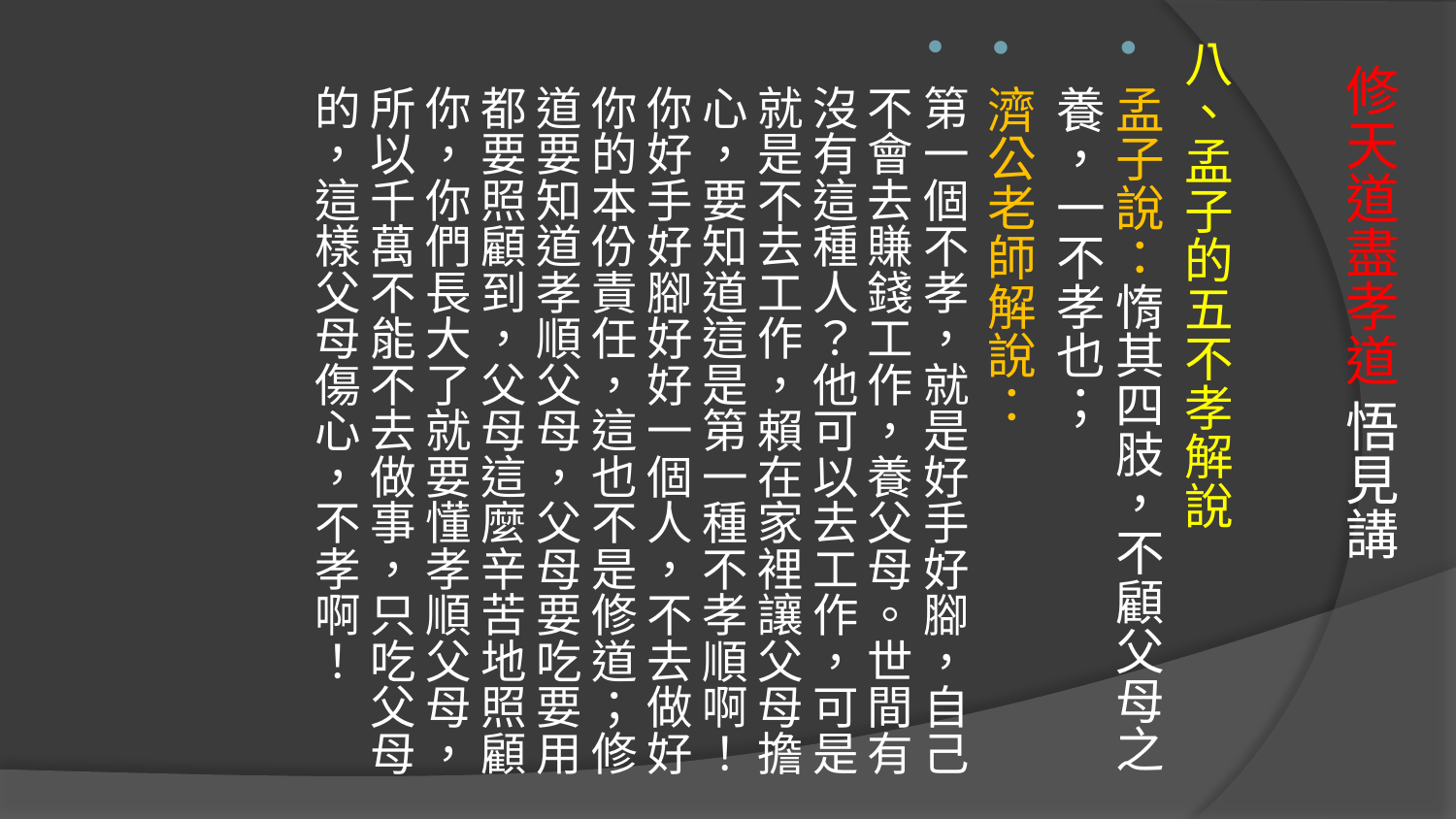

八、孟子的五不孝解說
孟子說：惰其四肢，不顧父母之養，一不孝也；
濟公老師解說：
第一個不孝，就是好手好腳，自己不會去賺錢工作，養父母。世間有沒有這種人？他可以去工作，可是就是不去工作，賴在家裡讓父母擔心，要知道這是第一種不孝順啊！你好手好腳好好一個人，不去做好你的本份責任，這也不是修道；修道要知道孝順父母，父母要吃要用都要照顧到，父母這麼辛苦地照顧你，你們長大了就要懂孝順父母，所以千萬不能不去做事，只吃父母的，這樣父母傷心，不孝啊！

# 修天道盡孝道 悟見講